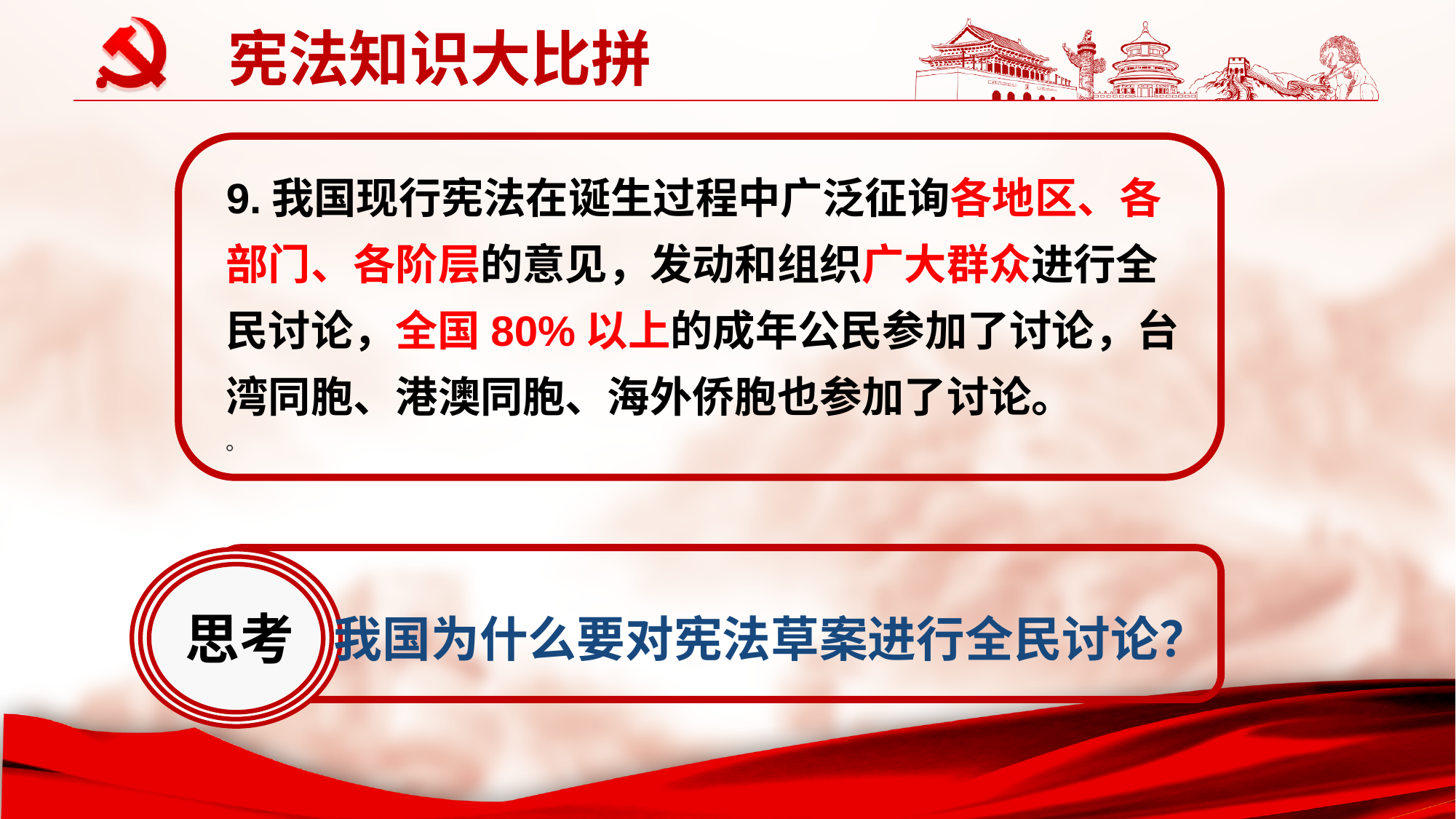

宪法知识大比拼

9.我国现行宪法在诞生过程中广泛征询各地区、各部门、各阶层的意见，发动和组织广大群众进行全民讨论，全国80%以上的成年公民参加了讨论，台湾同胞、港澳同胞、海外侨胞也参加了讨论。
。

     思考
我国为什么要对宪法草案进行全民讨论？